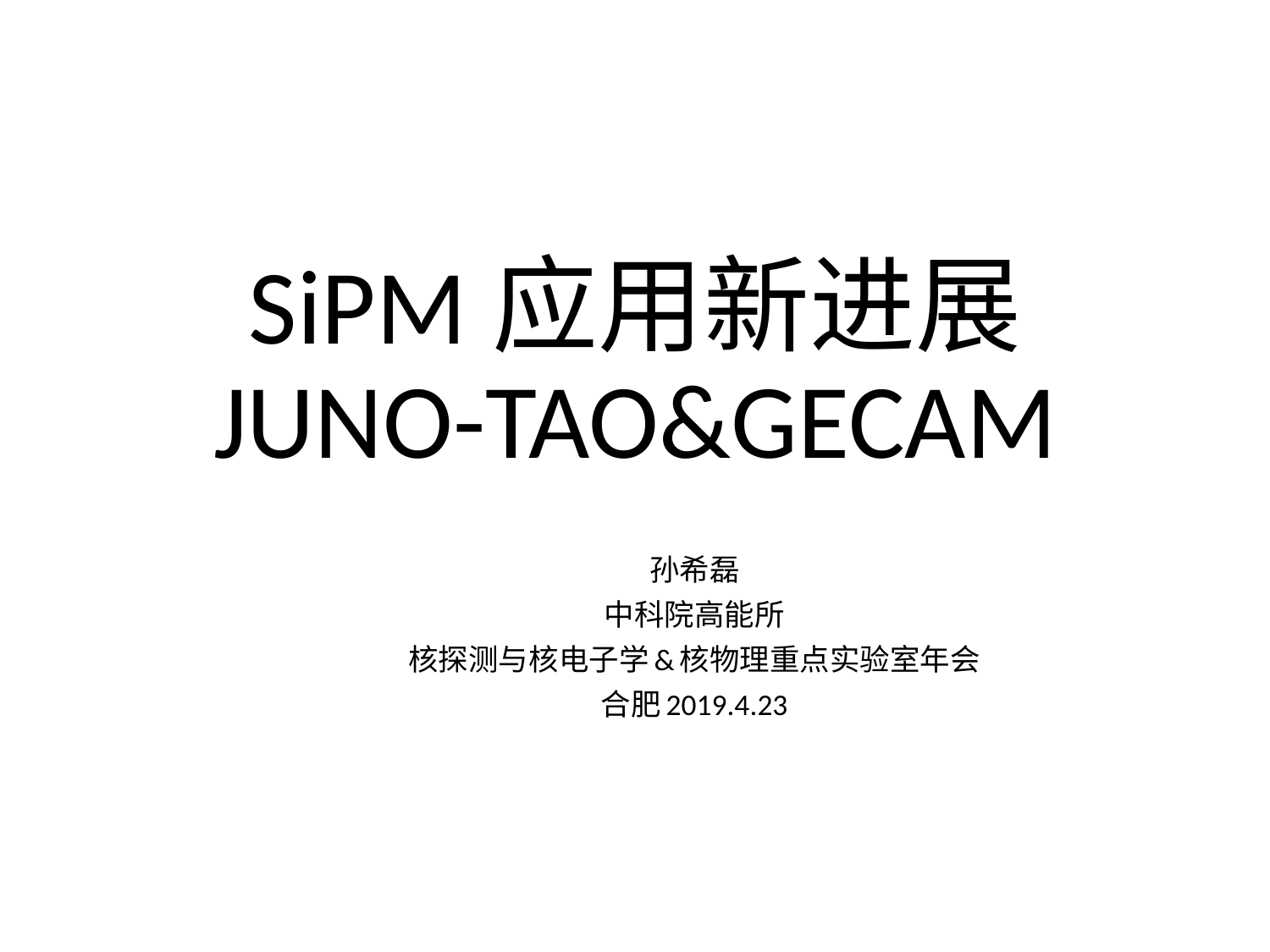

# SiPM应用新进展 JUNO-TAO&GECAM

孙希磊
中科院高能所
核探测与核电子学&核物理重点实验室年会
合肥2019.4.23